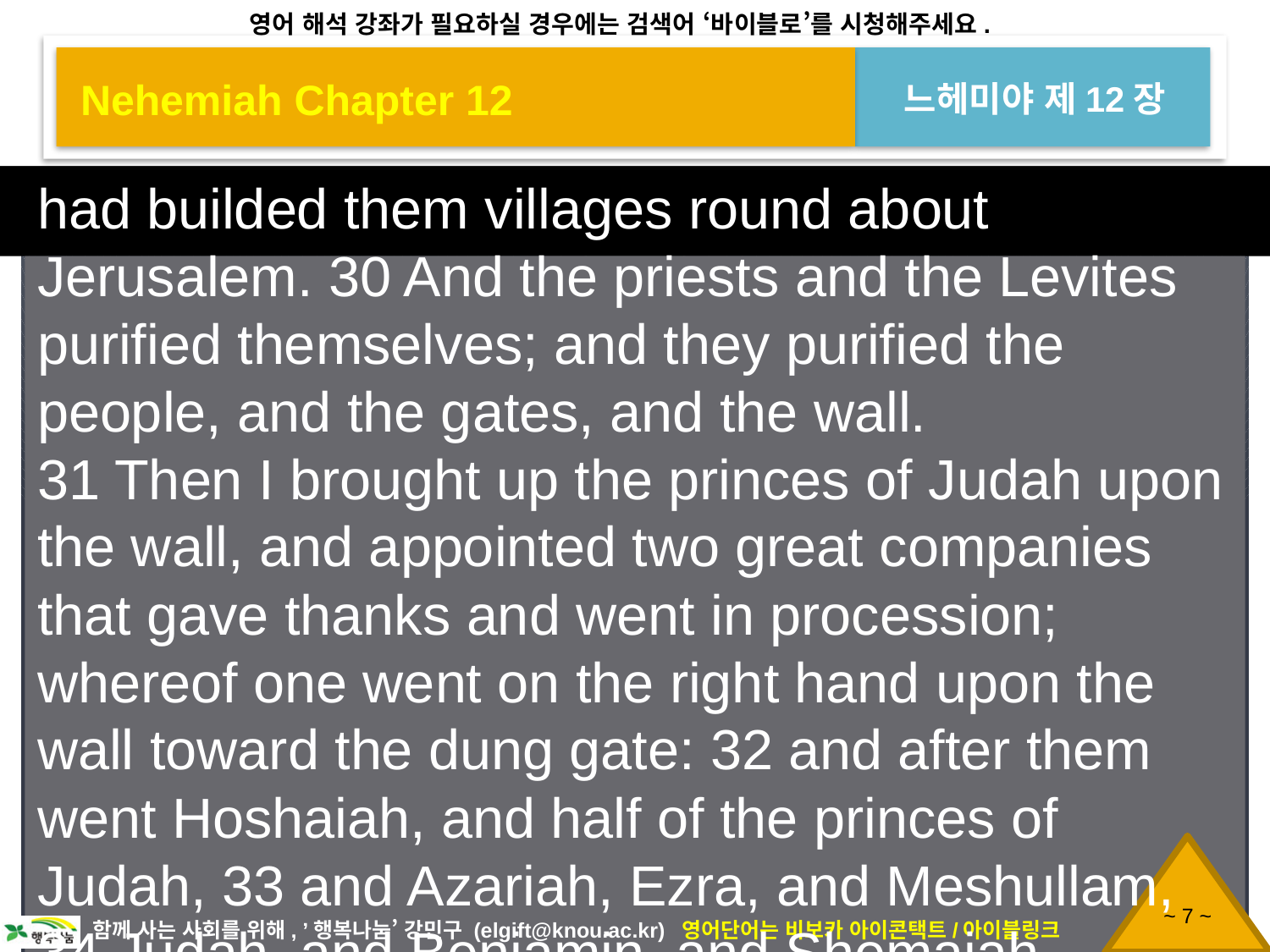

Nehemiah Chapter 12
느헤미야 제12장
had builded them villages round about Jerusalem. 30 And the priests and the Levites purified themselves; and they purified the people, and the gates, and the wall.
31 Then I brought up the princes of Judah upon the wall, and appointed two great companies that gave thanks and went in procession; whereof one went on the right hand upon the wall toward the dung gate: 32 and after them went Hoshaiah, and half of the princes of Judah, 33 and Azariah, Ezra, and Meshullam, 34 Judah, and Benjamin, and Shemaiah,